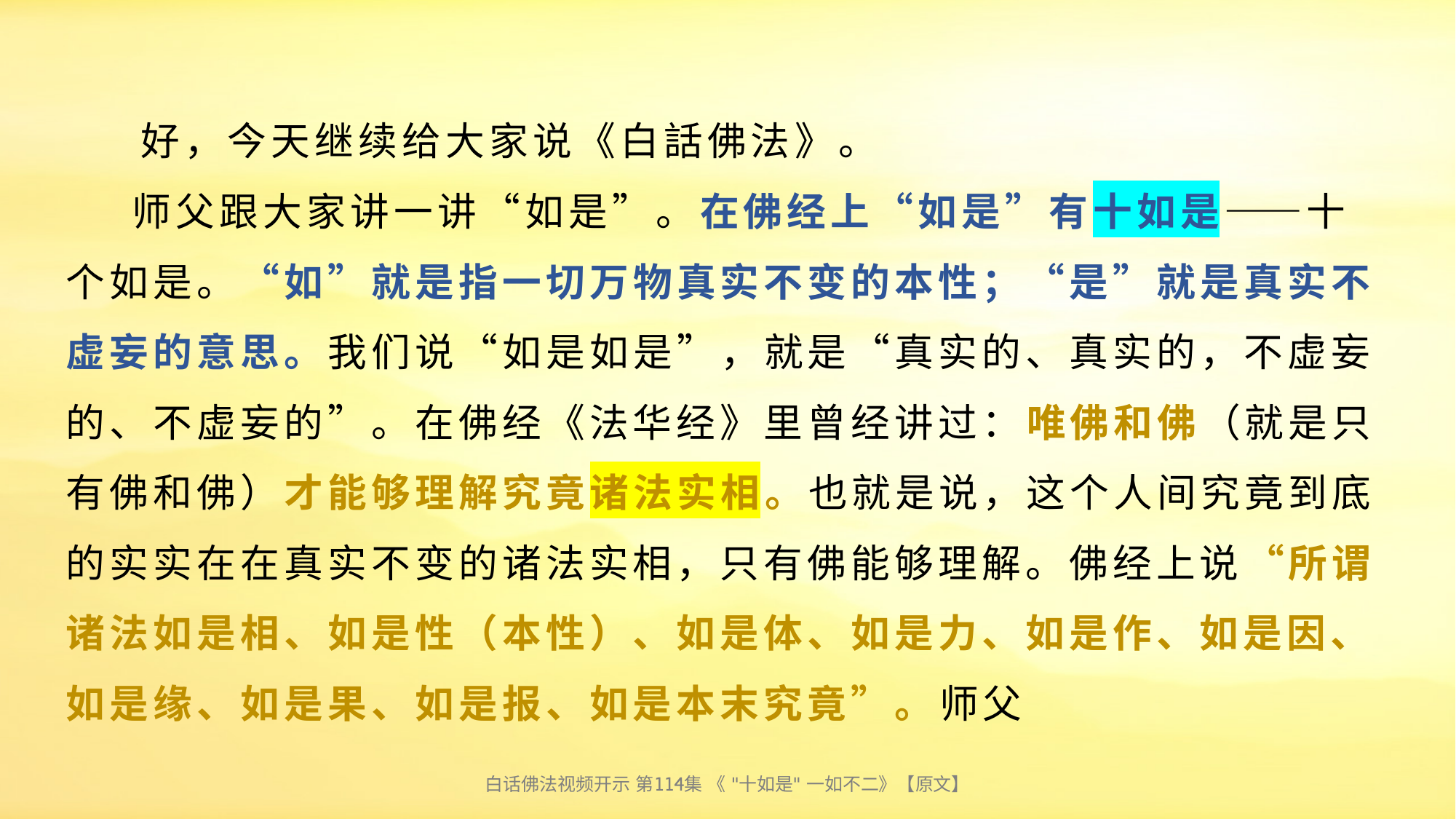

# 好，今天继续给大家说《白話佛法》。 师父跟大家讲一讲“如是”。在佛经上“如是”有十如是——十个如是。“如”就是指一切万物真实不变的本性；“是”就是真实不虚妄的意思。我们说“如是如是”，就是“真实的、真实的，不虚妄的、不虚妄的”。在佛经《法华经》里曾经讲过：唯佛和佛（就是只有佛和佛）才能够理解究竟诸法实相。也就是说，这个人间究竟到底的实实在在真实不变的诸法实相，只有佛能够理解。佛经上说“所谓诸法如是相、如是性（本性）、如是体、如是力、如是作、如是因、如是缘、如是果、如是报、如是本末究竟”。师父
白话佛法视频开示 第114集 《 "十如是" 一如不二》【原文】